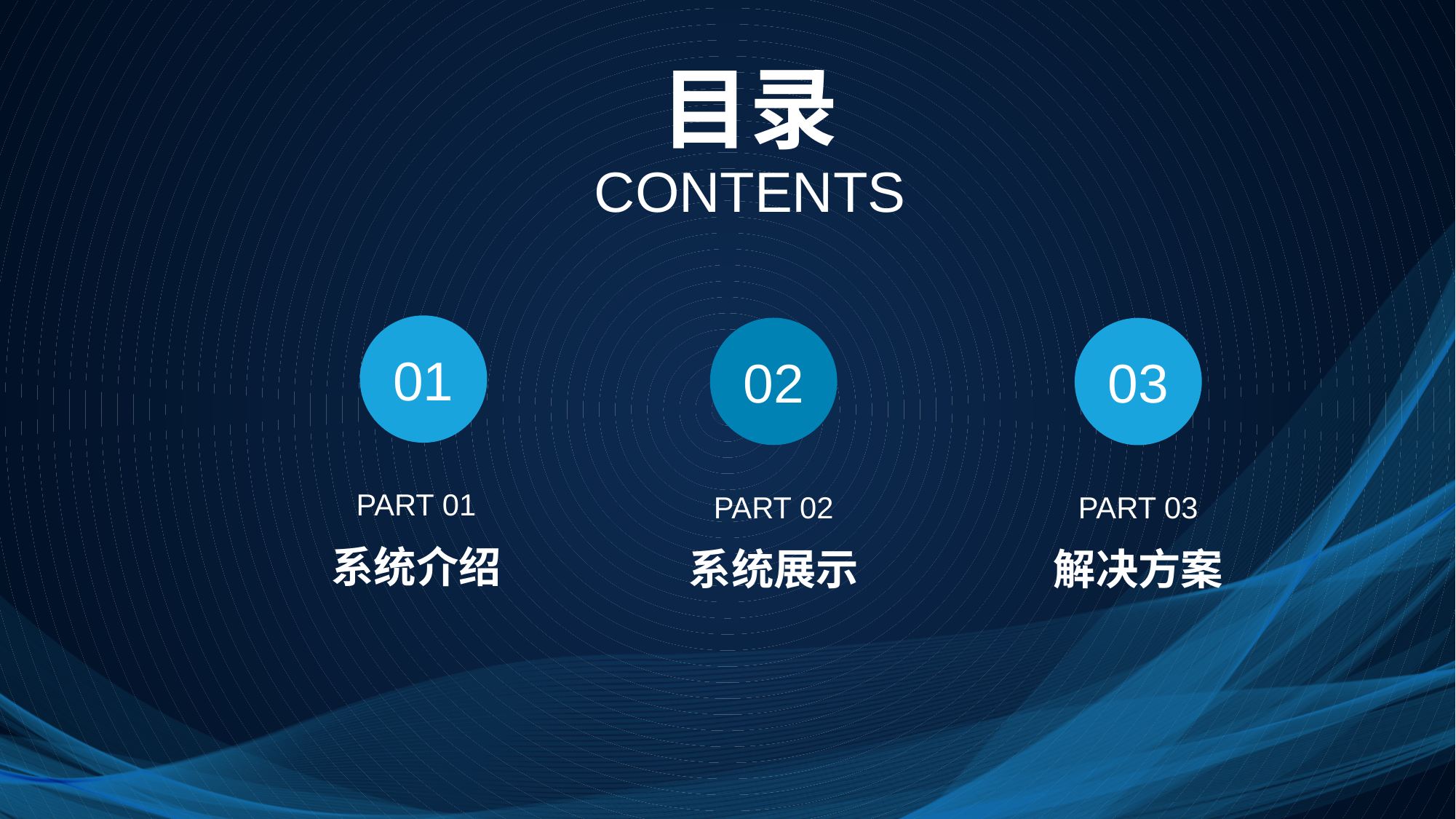

目录
CONTENTS
01
02
03
PART 01
PART 02
PART 03
系统介绍
系统展示
解决方案